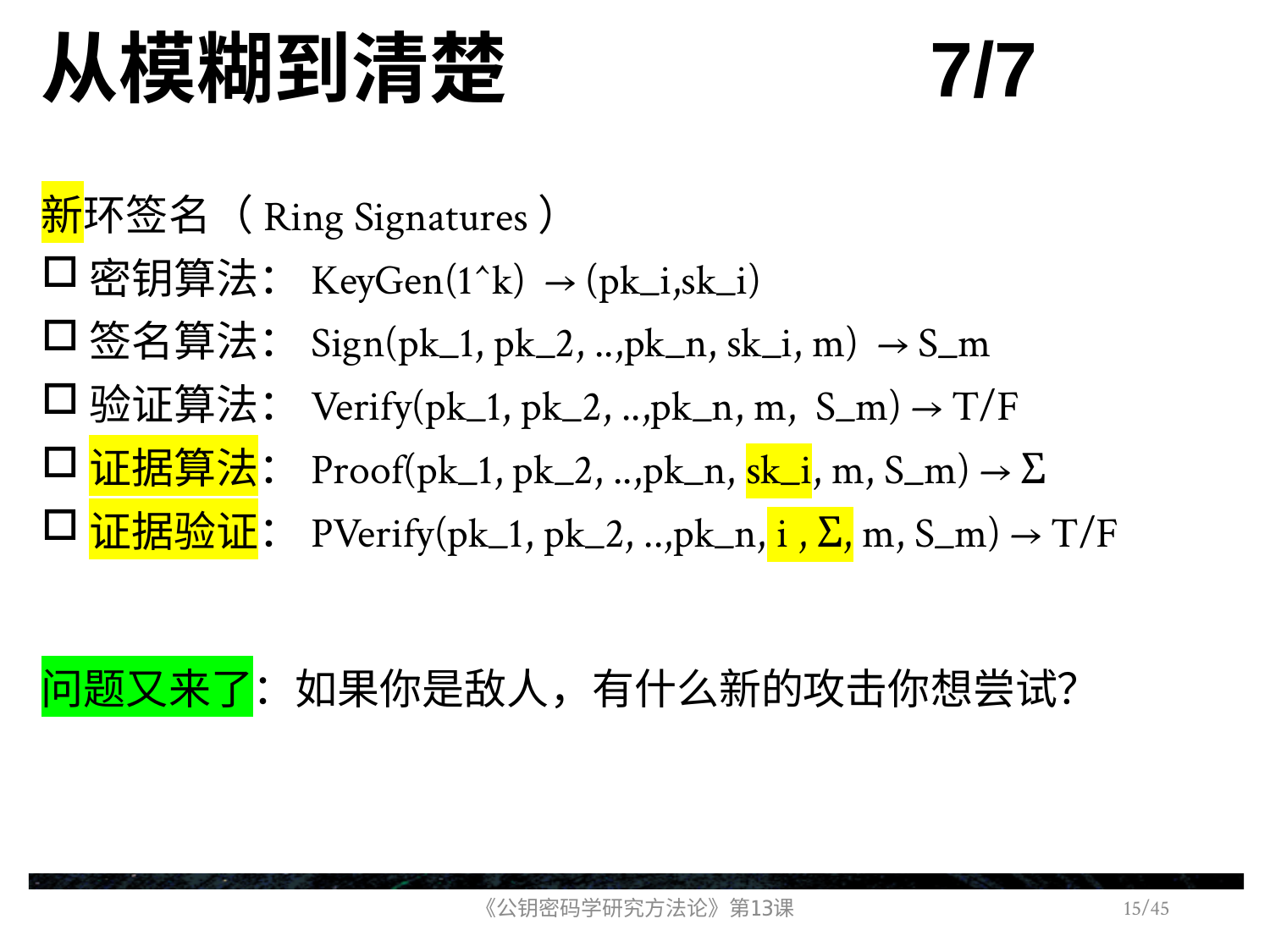

# 从模糊到清楚                       7/7
新环签名（Ring Signatures）
密钥算法：KeyGen(1^k)  → (pk_i,sk_i)
签名算法：Sign(pk_1, pk_2, ..,pk_n, sk_i, m)  → S_m
验证算法：Verify(pk_1, pk_2, ..,pk_n, m,  S_m) → T/F
证据算法：Proof(pk_1, pk_2, ..,pk_n, sk_i, m, S_m) → Σ
证据验证：PVerify(pk_1, pk_2, ..,pk_n, i , Σ, m, S_m) → T/F

问题又来了：如果你是敌人，有什么新的攻击你想尝试？
《公钥密码学研究方法论》第13课
15/45